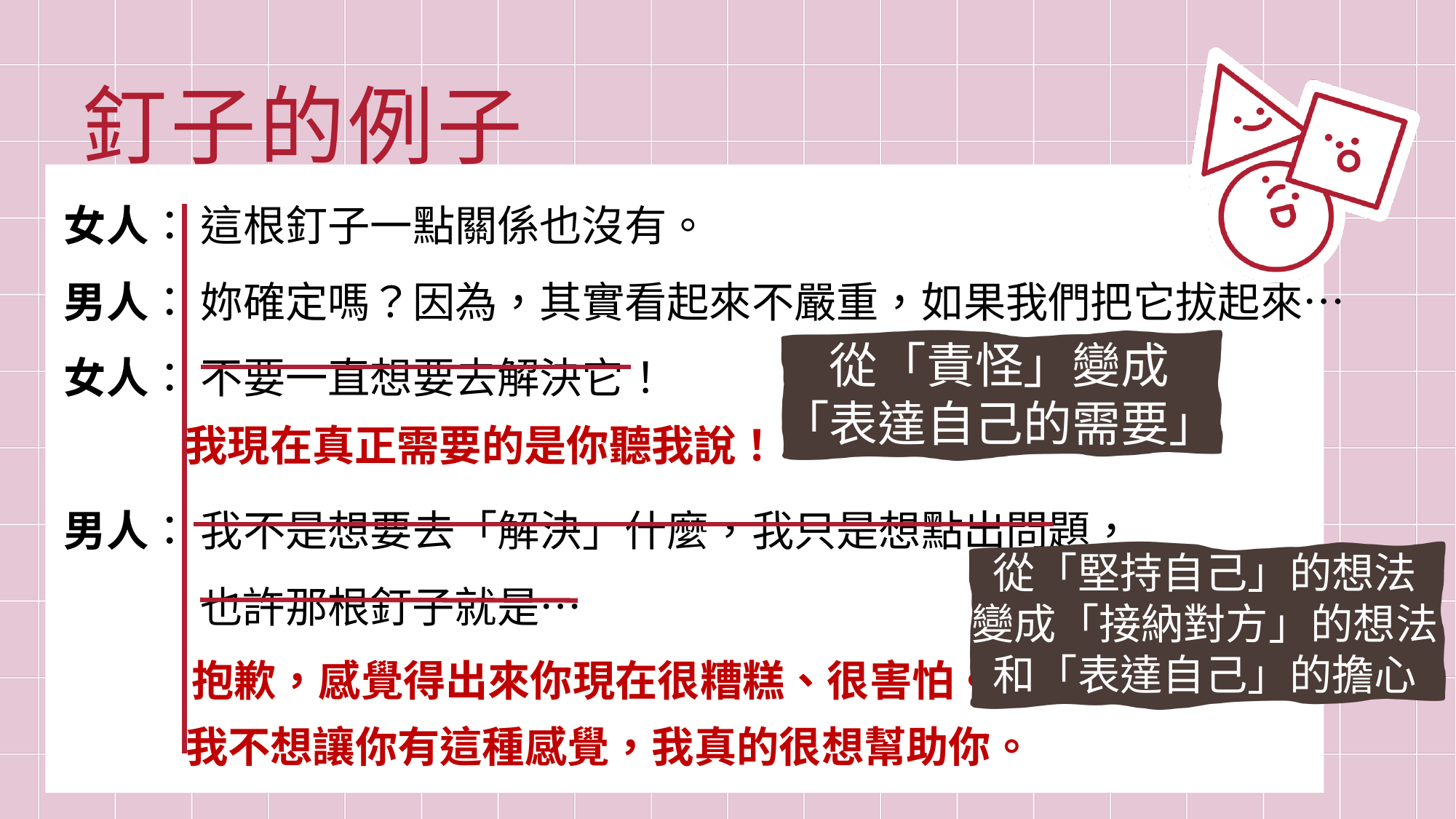

釘子的例子
女人： 這根釘子一點關係也沒有。
男人： 妳確定嗎？因為，其實看起來不嚴重，如果我們把它拔起來…
女人： 不要一直想要去解決它！

男人： 我不是想要去「解決」什麼，我只是想點出問題，
　　　 也許那根釘子就是…

從「責怪」變成
「表達自己的需要」
我現在真正需要的是你聽我說！

從「堅持自己」的想法
變成「接納對方」的想法
和「表達自己」的擔心
抱歉，感覺得出來你現在很糟糕、很害怕。
我不想讓你有這種感覺，我真的很想幫助你。